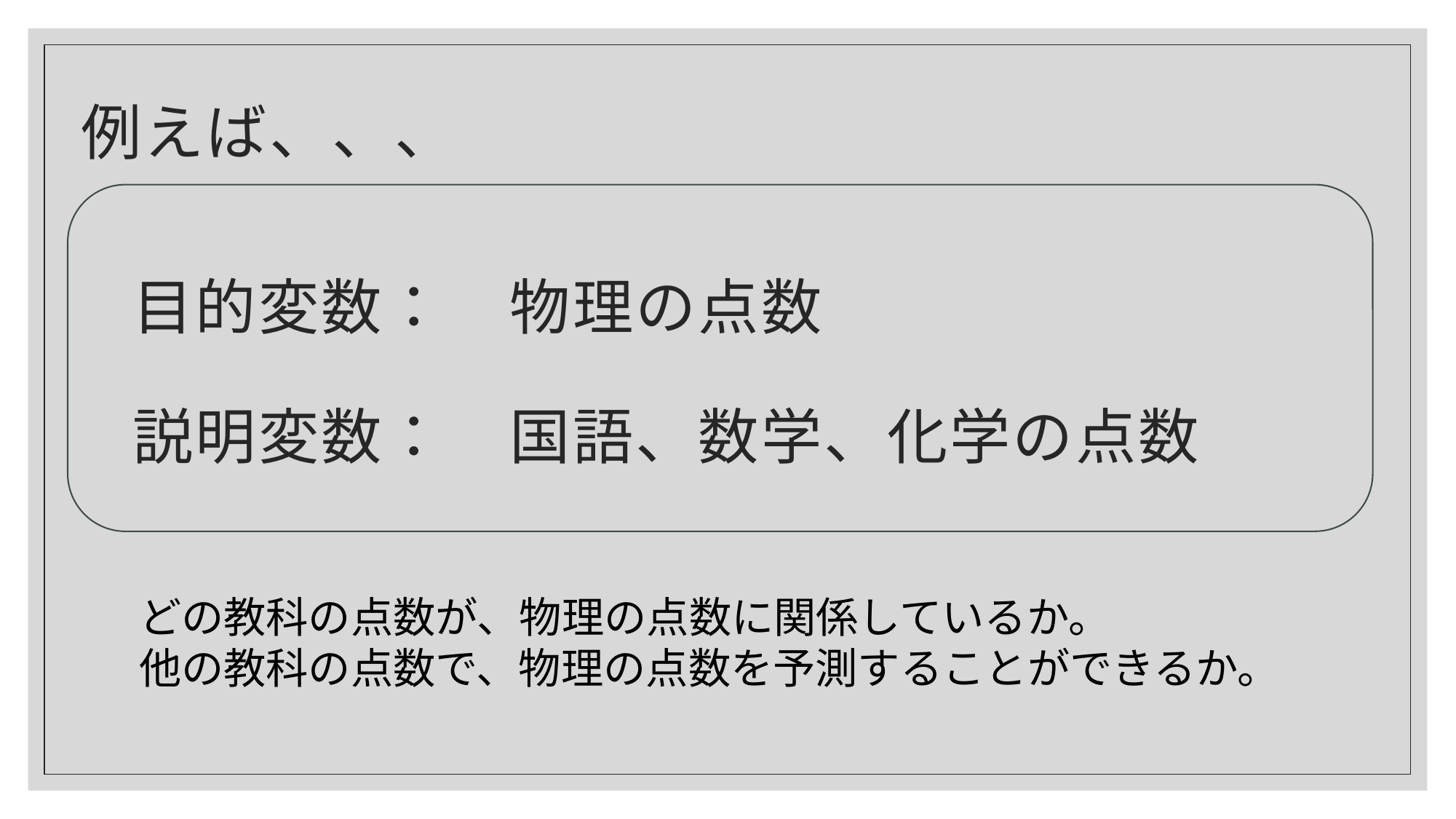

# 例えば、、、

目的変数：　物理の点数
説明変数：　国語、数学、化学の点数
どの教科の点数が、物理の点数に関係しているか。
他の教科の点数で、物理の点数を予測することができるか。